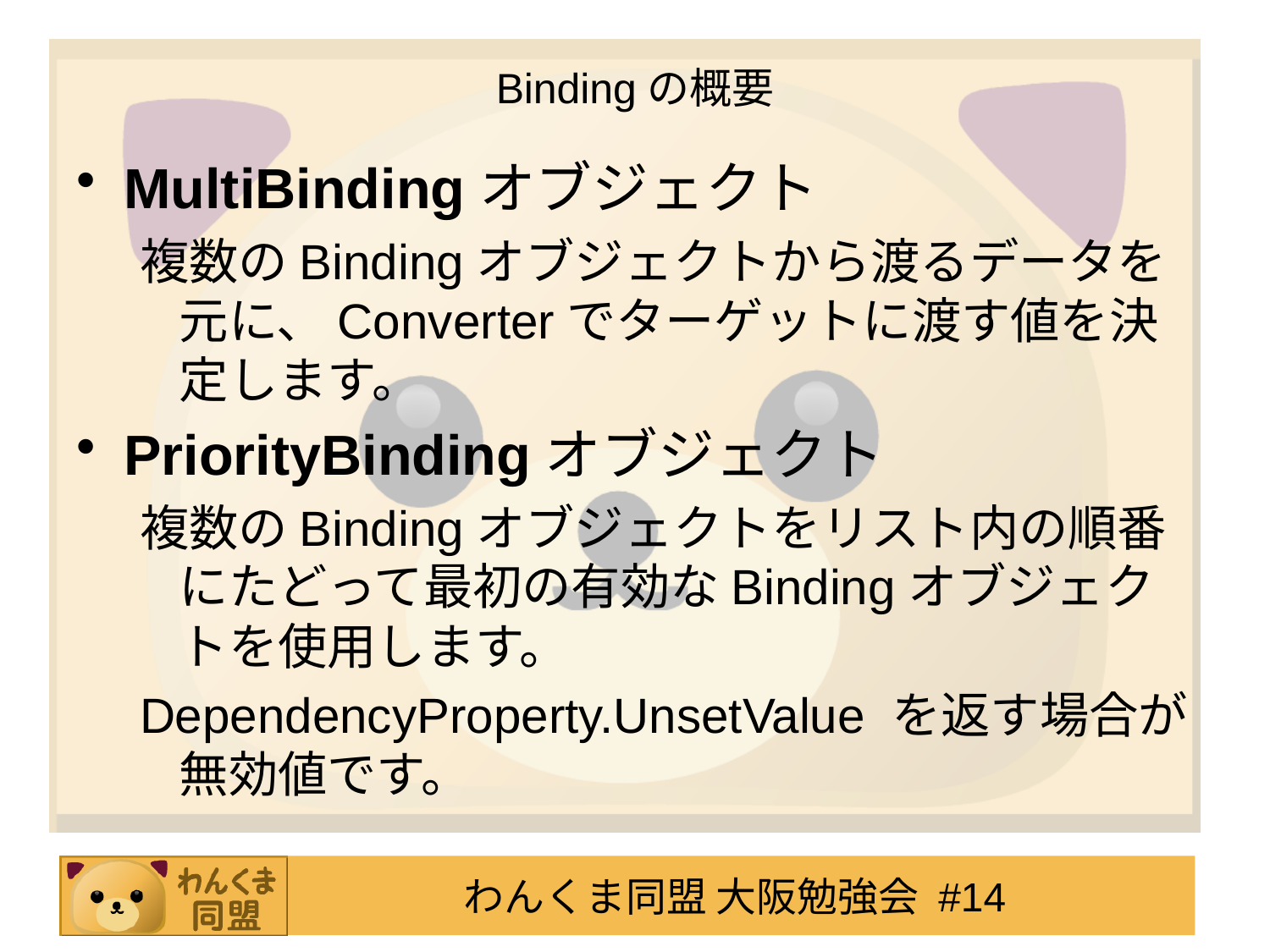

# Bindingの概要
MultiBindingオブジェクト
複数のBindingオブジェクトから渡るデータを元に、Converterでターゲットに渡す値を決定します。
PriorityBindingオブジェクト
複数のBindingオブジェクトをリスト内の順番にたどって最初の有効なBindingオブジェクトを使用します。
DependencyProperty.UnsetValue を返す場合が無効値です。